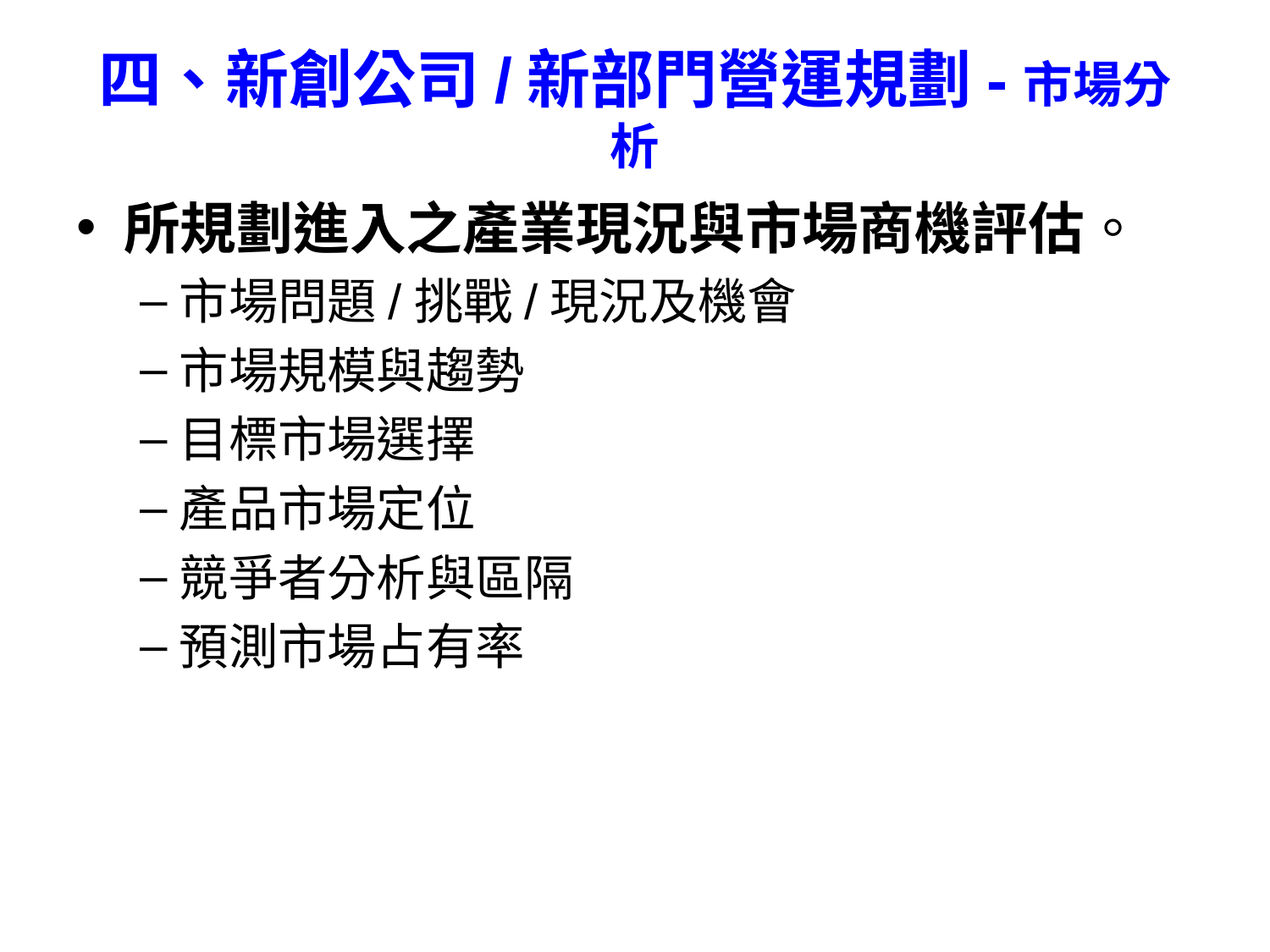

# 四、新創公司/新部門營運規劃-市場分析
所規劃進入之產業現況與市場商機評估。
市場問題/挑戰/現況及機會
市場規模與趨勢
目標市場選擇
產品市場定位
競爭者分析與區隔
預測市場占有率